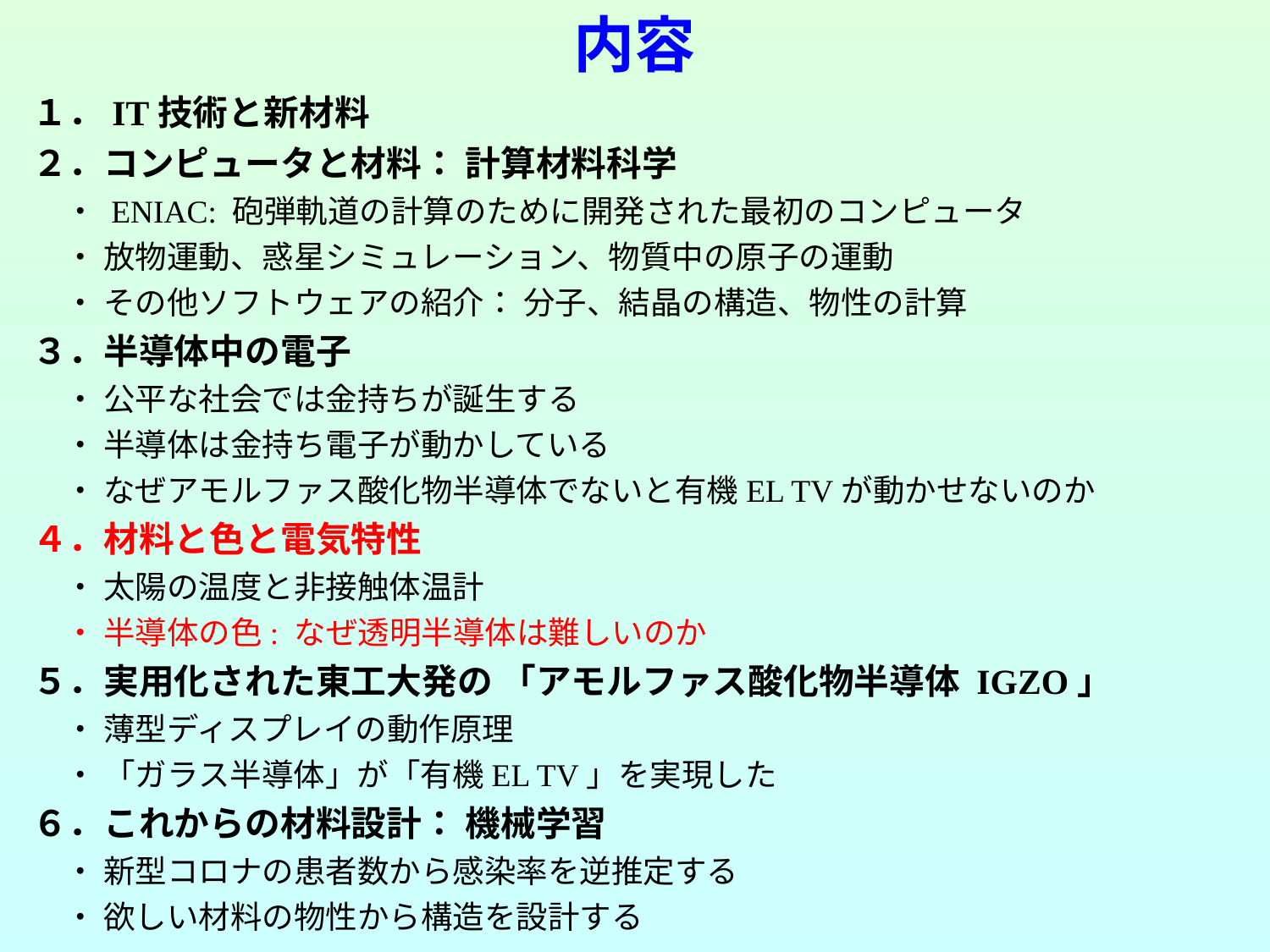

内容
１．IT技術と新材料
２．コンピュータと材料： 計算材料科学
　・ ENIAC: 砲弾軌道の計算のために開発された最初のコンピュータ
　・ 放物運動、惑星シミュレーション、物質中の原子の運動
　・ その他ソフトウェアの紹介： 分子、結晶の構造、物性の計算
３．半導体中の電子
　・ 公平な社会では金持ちが誕生する
　・ 半導体は金持ち電子が動かしている
　・ なぜアモルファス酸化物半導体でないと有機EL TVが動かせないのか
４．材料と色と電気特性
　・ 太陽の温度と非接触体温計
　・ 半導体の色: なぜ透明半導体は難しいのか
５．実用化された東工大発の 「アモルファス酸化物半導体 IGZO」
　・ 薄型ディスプレイの動作原理
　・ 「ガラス半導体」が「有機EL TV」を実現した
６．これからの材料設計： 機械学習
　・ 新型コロナの患者数から感染率を逆推定する
　・ 欲しい材料の物性から構造を設計する